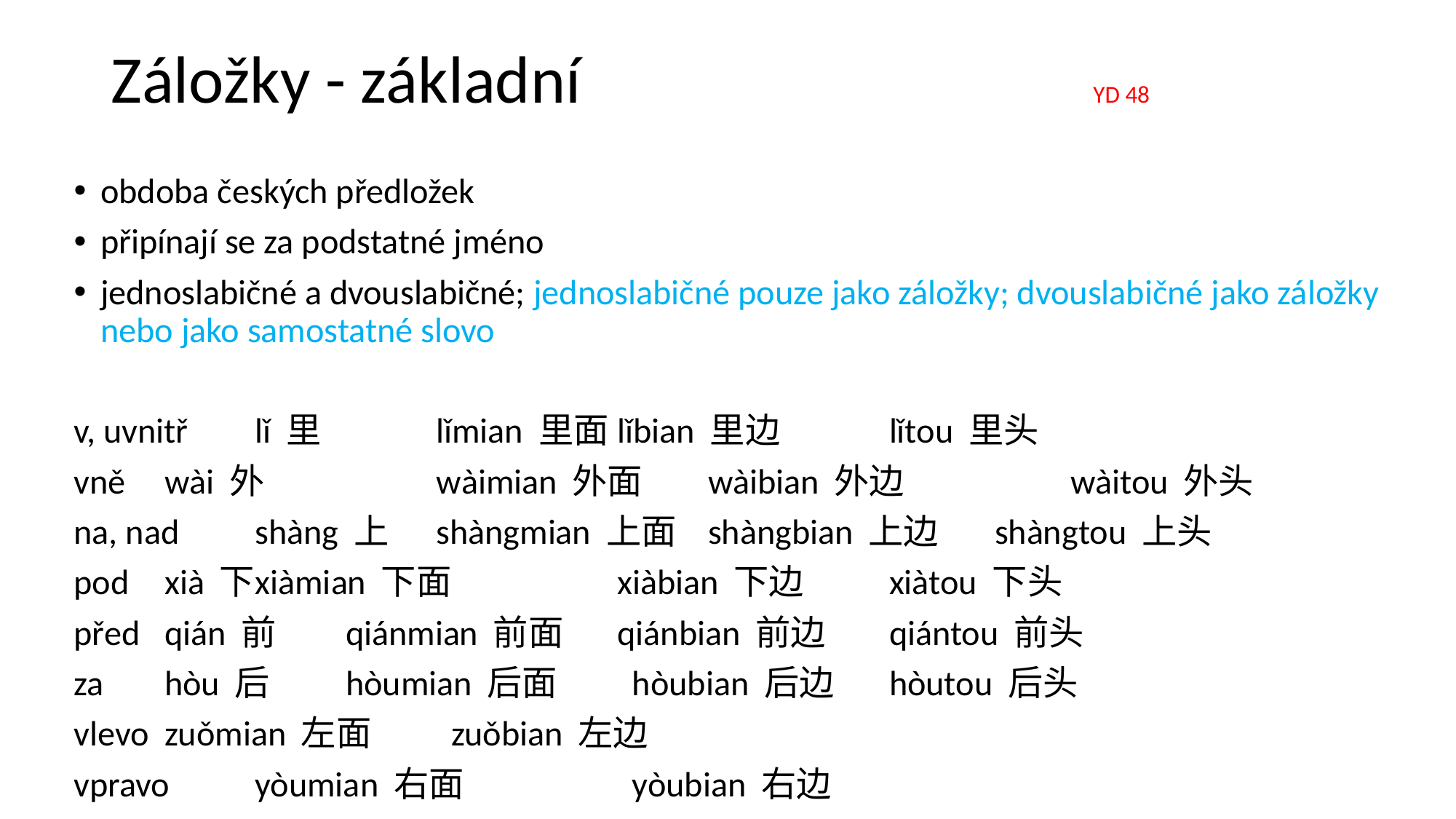

# Záložky - základní  					YD 48
obdoba českých předložek
připínají se za podstatné jméno
jednoslabičné a dvouslabičné; jednoslabičné pouze jako záložky; dvouslabičné jako záložky nebo jako samostatné slovo

v, uvnitř 	lǐ 里	 	lǐmian 里面		lǐbian 里边	 	lǐtou 里头
vně		wài 外	 	wàimian 外面		wàibian 外边	 	wàitou 外头
na, nad	shàng 上	shàngmian 上面	shàngbian 上边	 shàngtou 上头
pod 		xià 下		xiàmian 下面		xiàbian 下边		xiàtou 下头
před 		qián 前		qiánmian 前面	qiánbian 前边		qiántou 前头
za 		hòu 后		hòumian 后面		 hòubian 后边		hòutou 后头
vlevo				zuǒmian 左面		 zuǒbian 左边
vpravo				yòumian 右面		 yòubian 右边